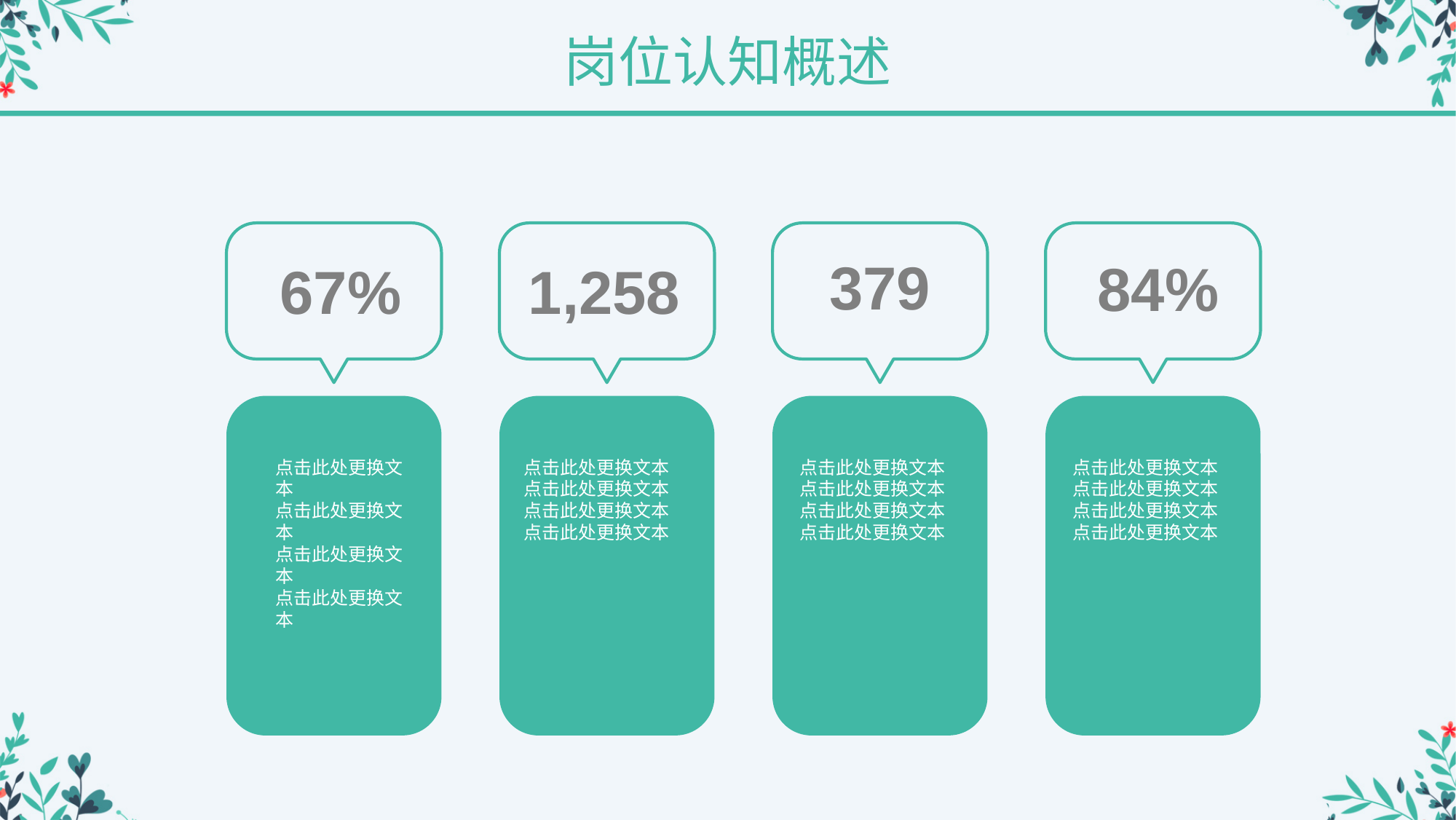

岗位认知概述

379
84%
     67%
1,258

点击此处更换文本
点击此处更换文本
点击此处更换文本
点击此处更换文本
点击此处更换文本
点击此处更换文本
点击此处更换文本
点击此处更换文本
点击此处更换文本
点击此处更换文本
点击此处更换文本
点击此处更换文本
点击此处更换文本
点击此处更换文本
点击此处更换文本
点击此处更换文本